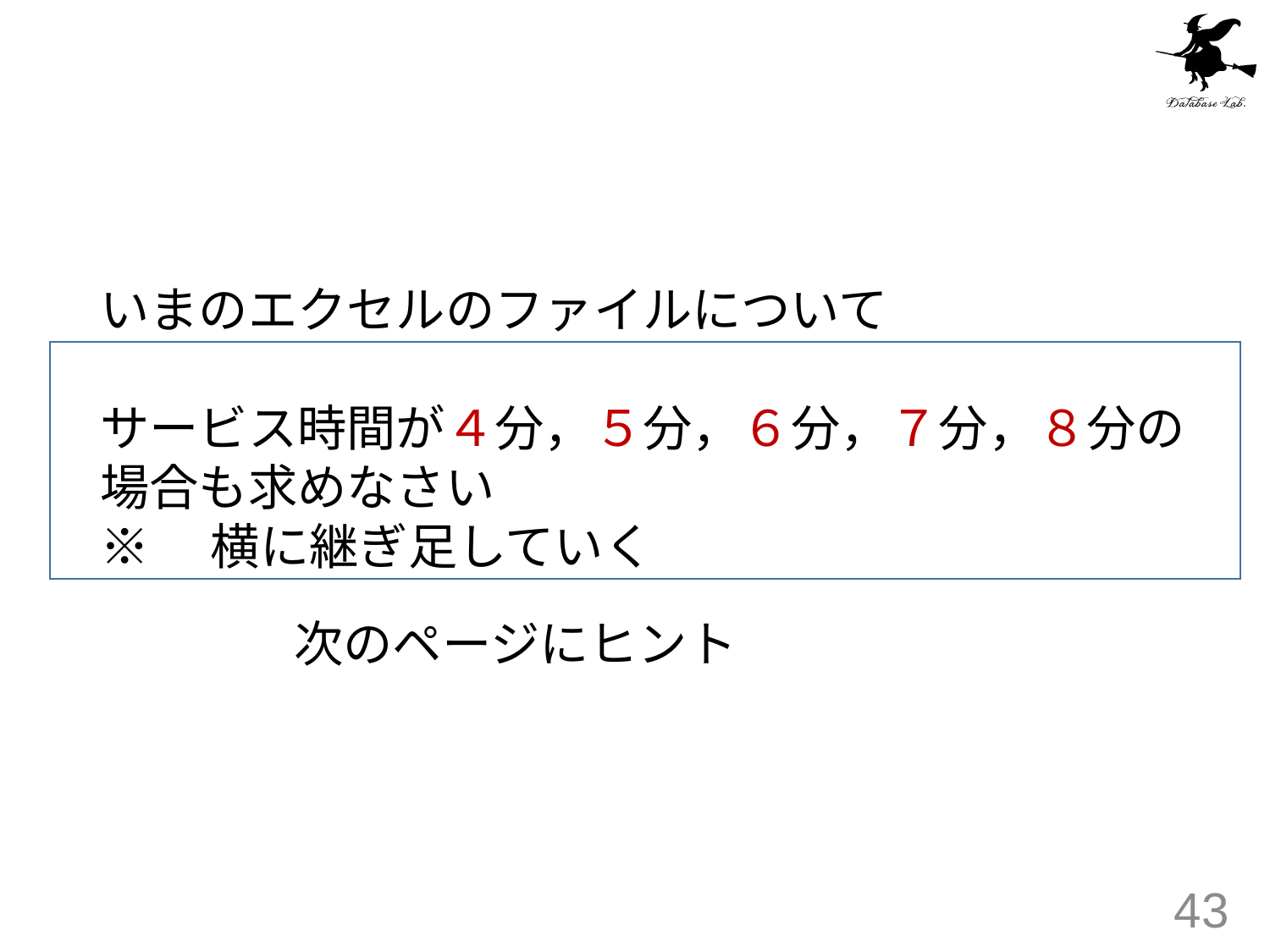

#

いまのエクセルのファイルについて

サービス時間が４分，５分，６分，７分，８分の場合も求めなさい
※　横に継ぎ足していく

次のページにヒント
43